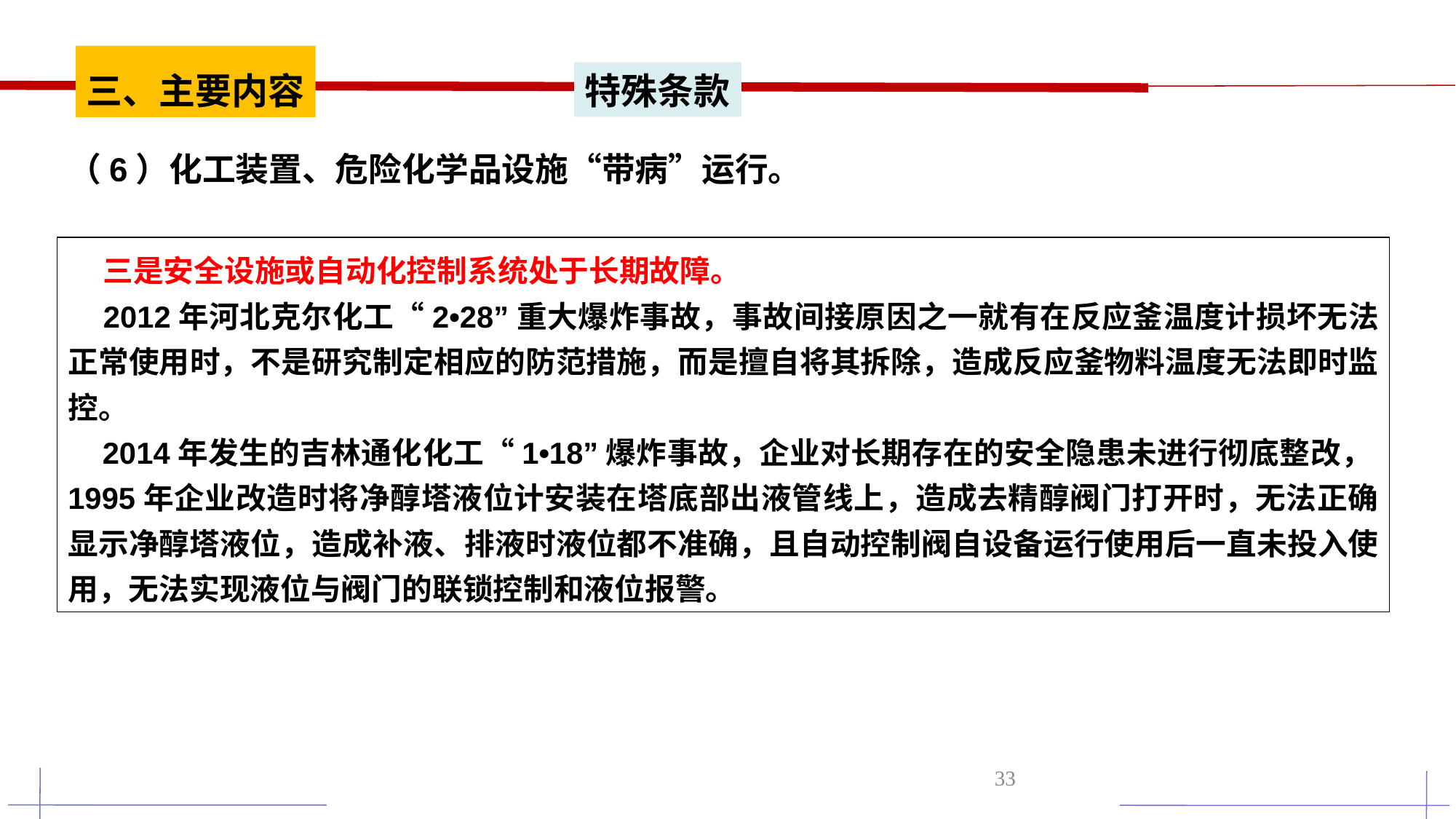

三、主要内容
特殊条款
（6）化工装置、危险化学品设施“带病”运行。
    三是安全设施或自动化控制系统处于长期故障。
    2012年河北克尔化工“2•28”重大爆炸事故，事故间接原因之一就有在反应釜温度计损坏无法正常使用时，不是研究制定相应的防范措施，而是擅自将其拆除，造成反应釜物料温度无法即时监控。
    2014年发生的吉林通化化工“1•18”爆炸事故，企业对长期存在的安全隐患未进行彻底整改，1995年企业改造时将净醇塔液位计安装在塔底部出液管线上，造成去精醇阀门打开时，无法正确显示净醇塔液位，造成补液、排液时液位都不准确，且自动控制阀自设备运行使用后一直未投入使用，无法实现液位与阀门的联锁控制和液位报警。
33